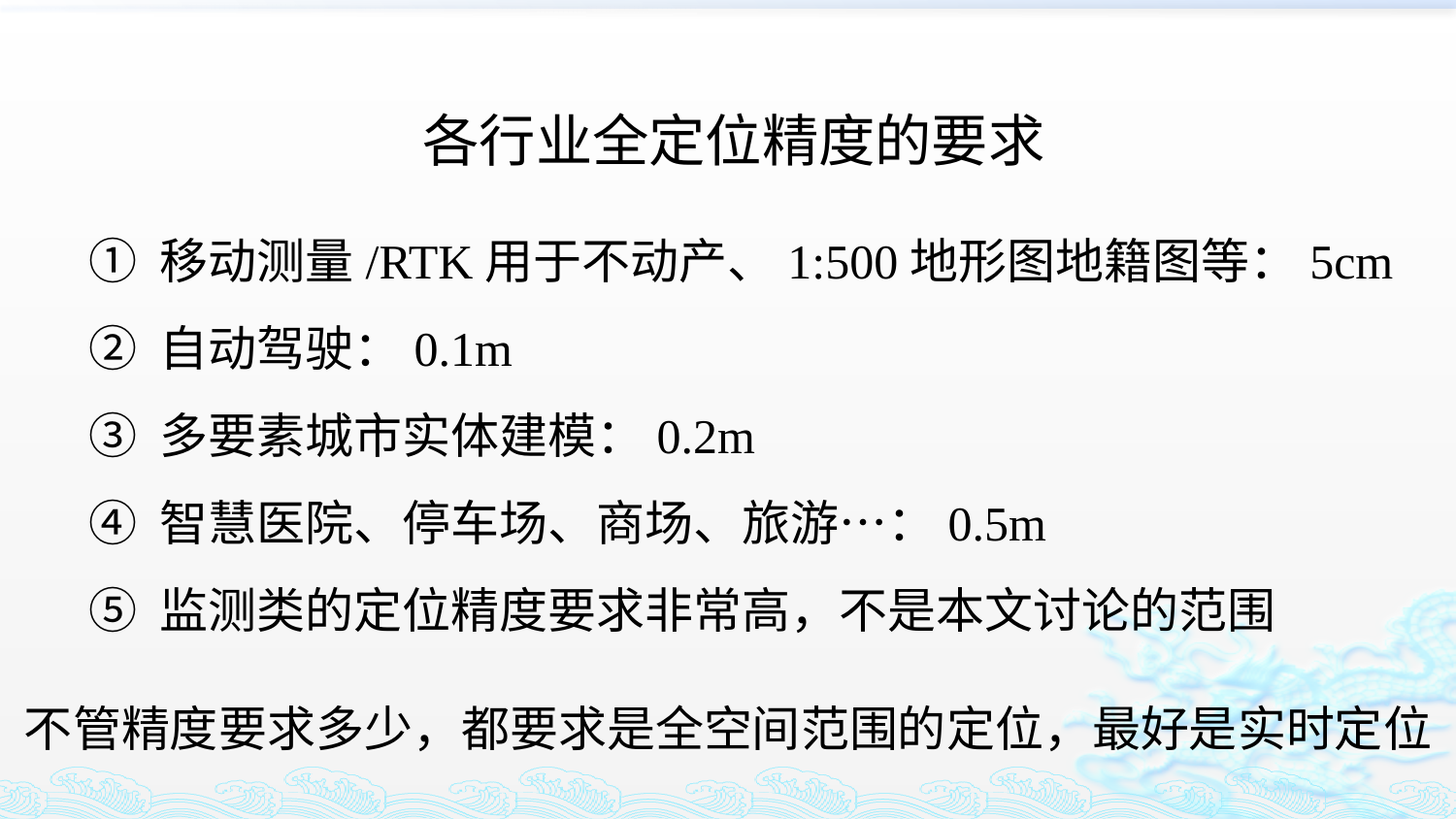

各行业全定位精度的要求
① 移动测量/RTK用于不动产、1:500地形图地籍图等：5cm
② 自动驾驶：0.1m
③ 多要素城市实体建模：0.2m
④ 智慧医院、停车场、商场、旅游…：0.5m
⑤ 监测类的定位精度要求非常高，不是本文讨论的范围
不管精度要求多少，都要求是全空间范围的定位，最好是实时定位